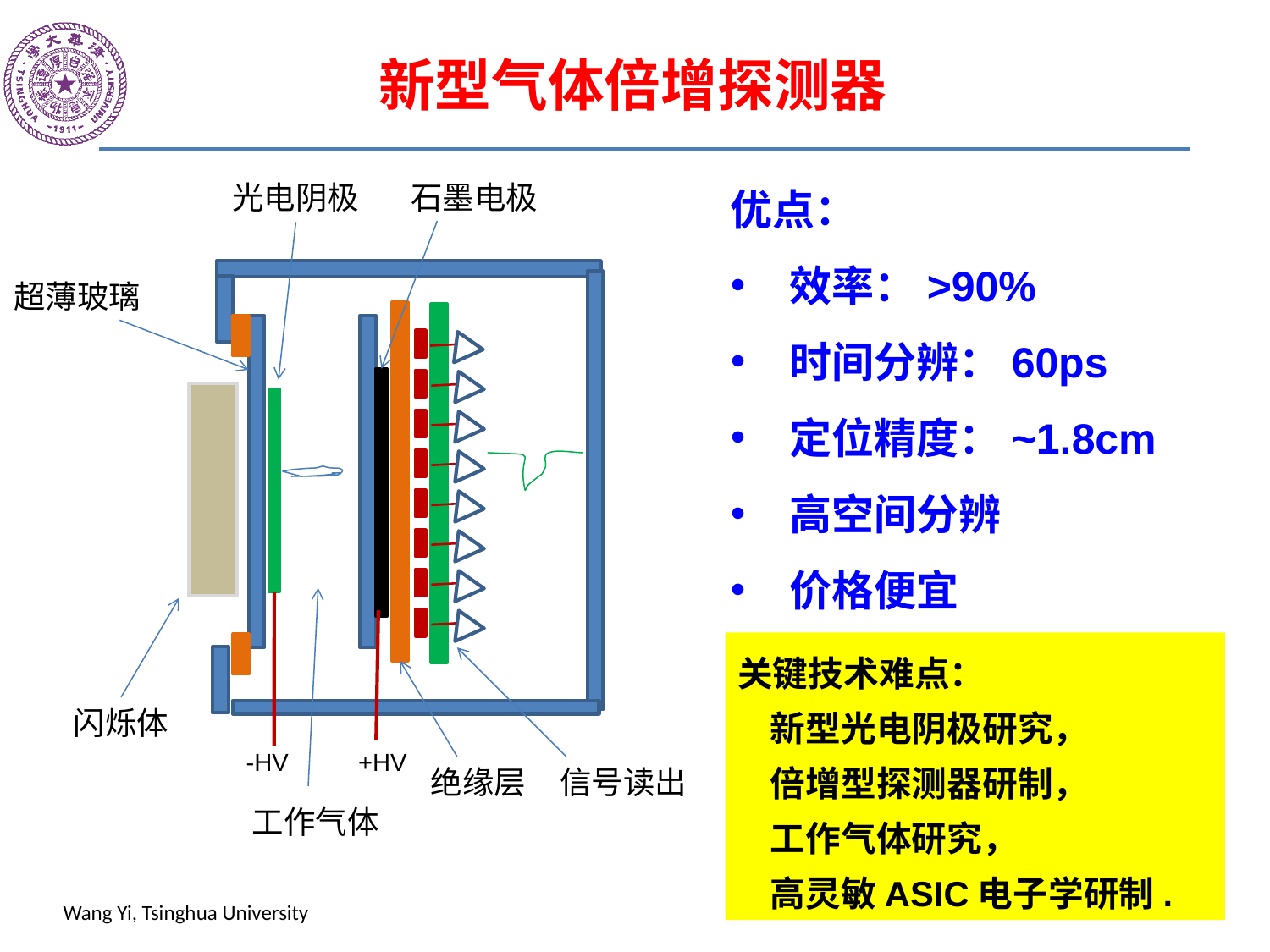

新型气体倍增探测器
优点：
  效率：>90%
  时间分辨：60ps
  定位精度：~1.8cm
  高空间分辨
  价格便宜
光电阴极
石墨电极

-HV
+HV
超薄玻璃
闪烁体
绝缘层
信号读出
工作气体
关键技术难点：
   新型光电阴极研究，
   倍增型探测器研制，
   工作气体研究，
   高灵敏ASIC电子学研制.
55
55